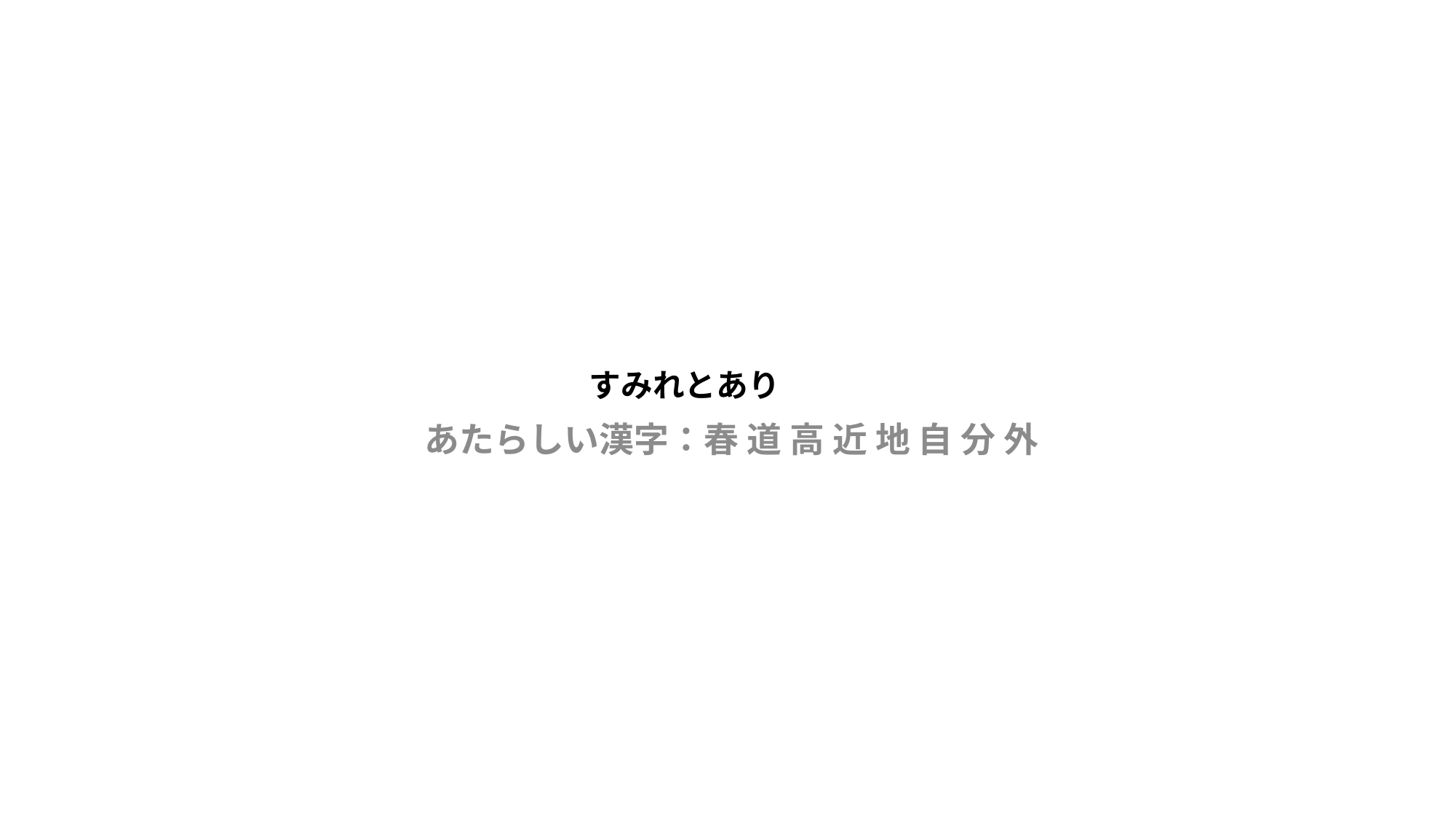

# すみれとあり
あたらしい漢字：春 道 高 近 地 自 分 外